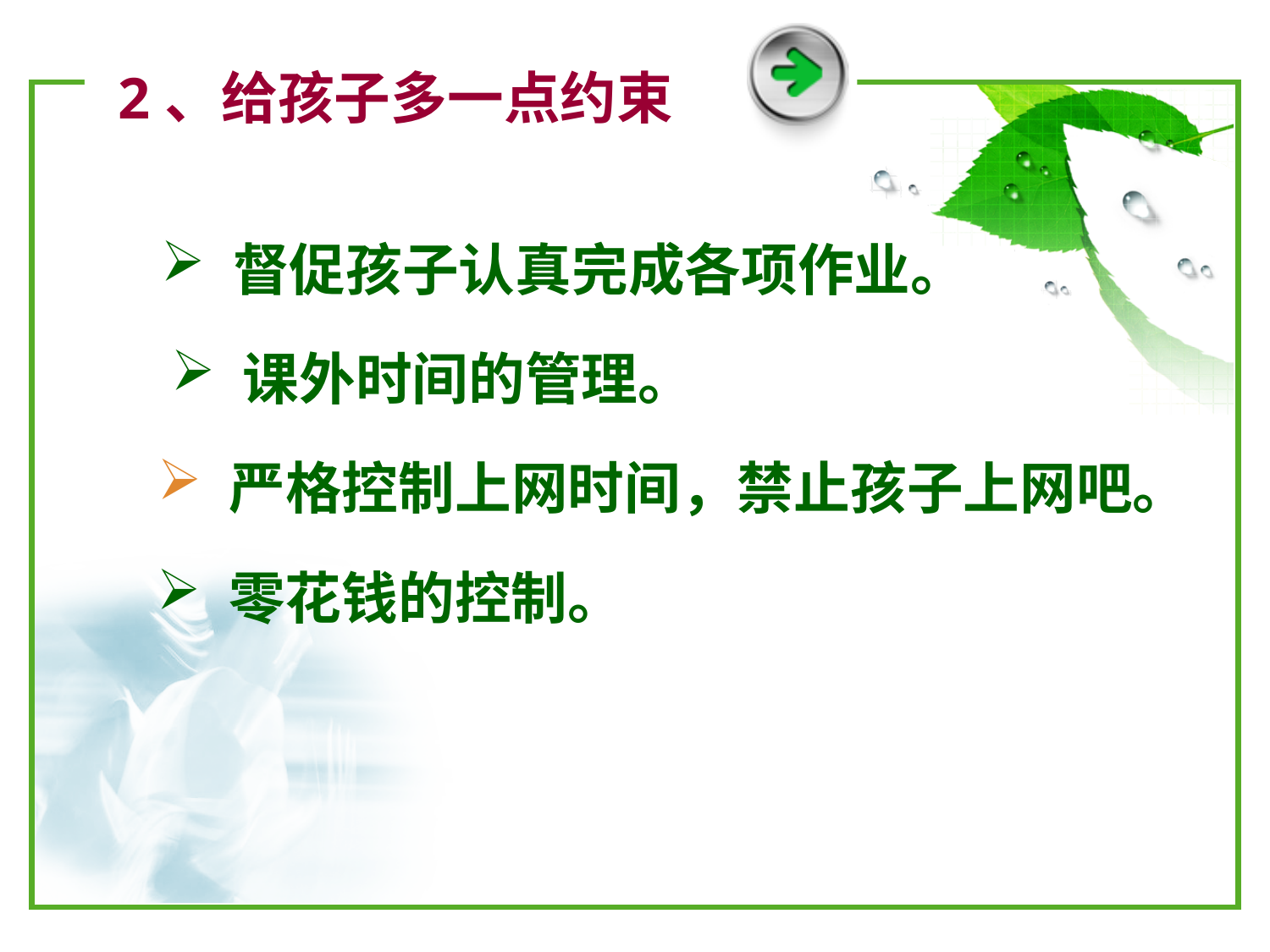

# 2、给孩子多一点约束
 督促孩子认真完成各项作业。
 课外时间的管理。
 严格控制上网时间，禁止孩子上网吧。
 零花钱的控制。